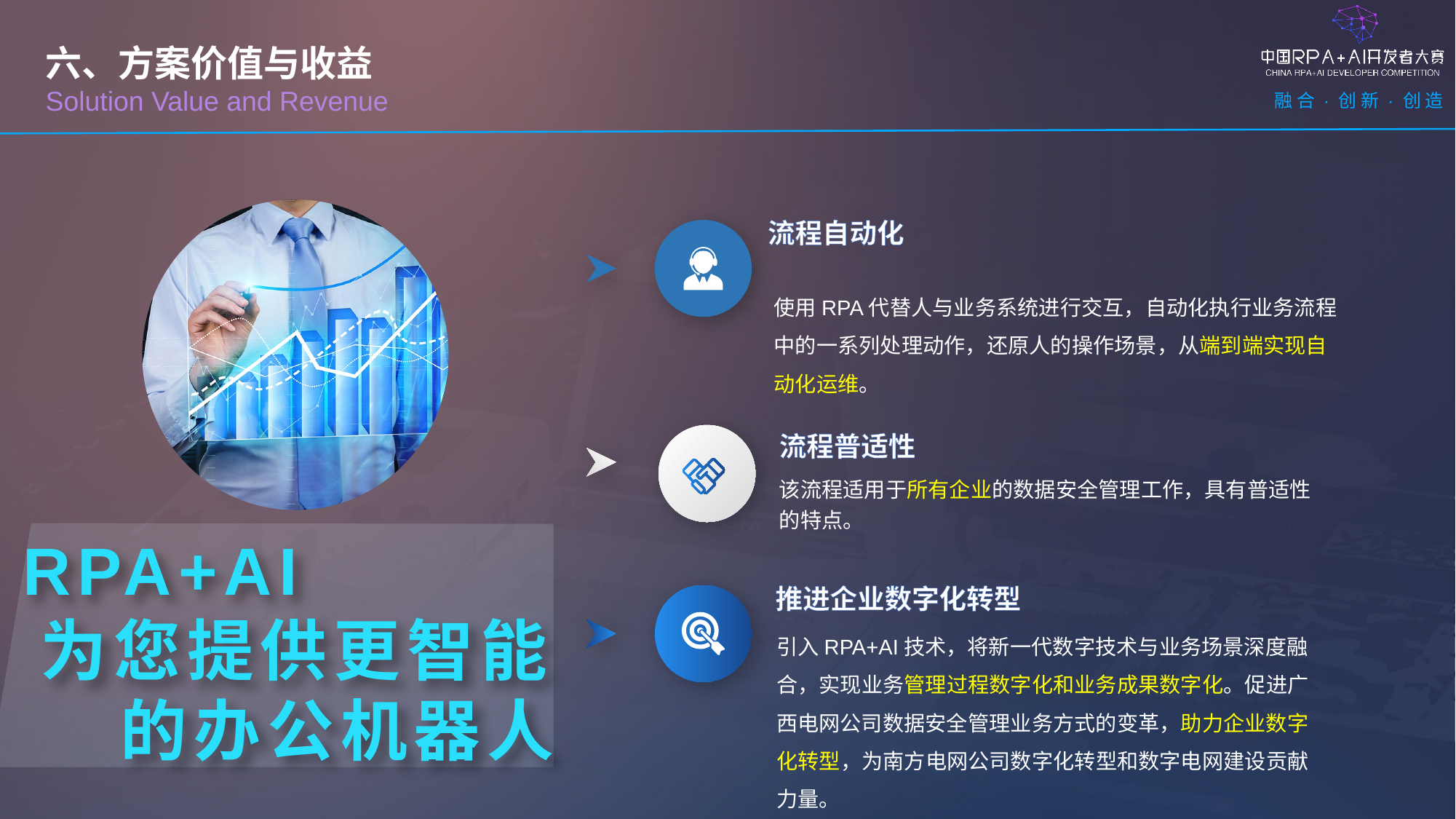

六、方案价值与收益
Solution Value and Revenue

流程自动化

使用RPA代替人与业务系统进行交互，自动化执行业务流程中的一系列处理动作，还原人的操作场景，从端到端实现自动化运维。
流程普适性

该流程适用于所有企业的数据安全管理工作，具有普适性的特点。

RPA+AI
为您提供更智能的办公机器人
推进企业数字化转型

引入RPA+AI技术，将新一代数字技术与业务场景深度融合，实现业务管理过程数字化和业务成果数字化。促进广西电网公司数据安全管理业务方式的变革，助力企业数字化转型，为南方电网公司数字化转型和数字电网建设贡献力量。